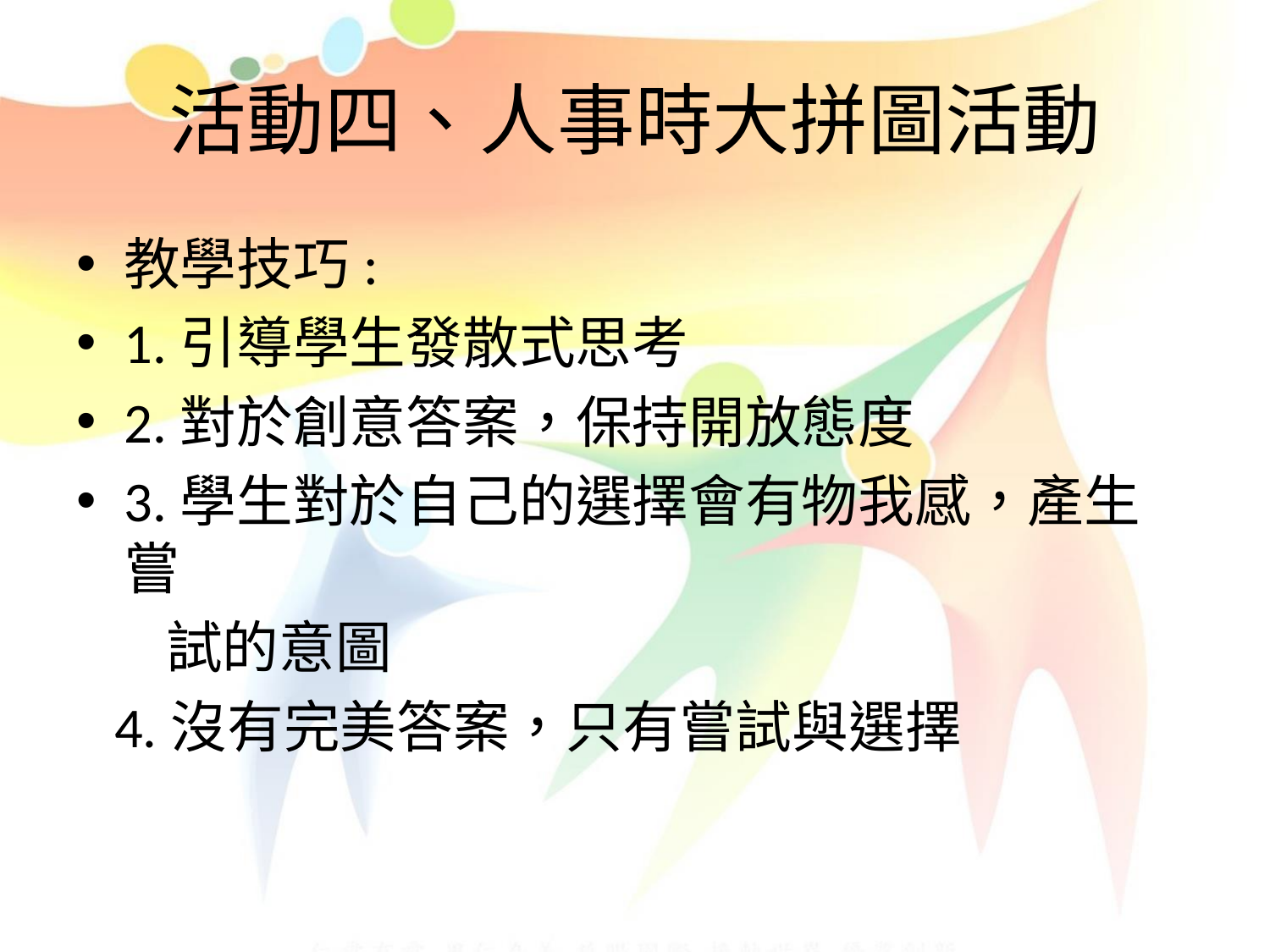

# 活動四、人事時大拼圖活動
教學技巧:
1.引導學生發散式思考
2.對於創意答案，保持開放態度
3.學生對於自己的選擇會有物我感，產生嘗
      試的意圖
   4.沒有完美答案，只有嘗試與選擇